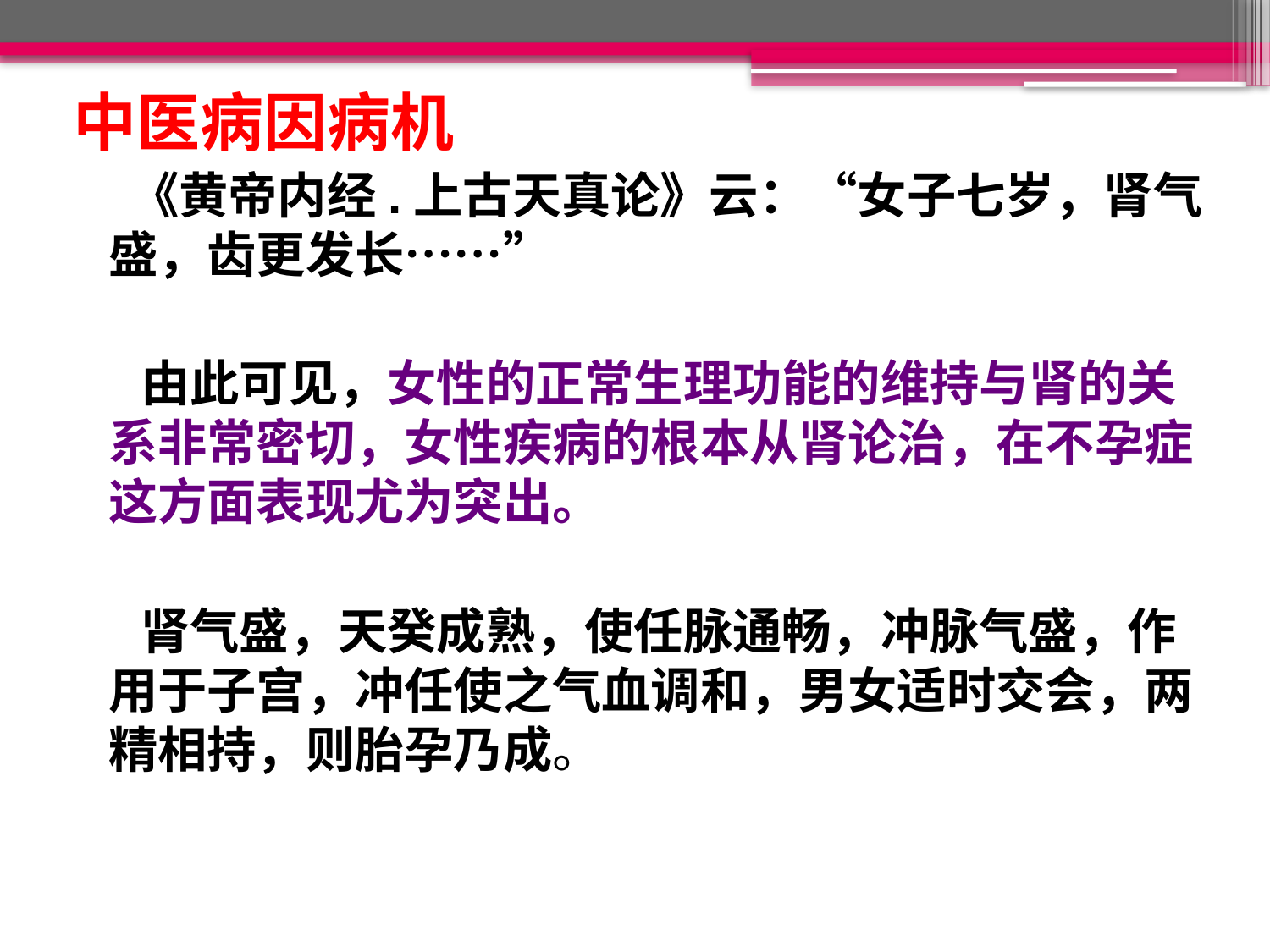

中医病因病机
    《黄帝内经.上古天真论》云：“女子七岁，肾气盛，齿更发长……”

     由此可见，女性的正常生理功能的维持与肾的关系非常密切，女性疾病的根本从肾论治，在不孕症这方面表现尤为突出。

     肾气盛，天癸成熟，使任脉通畅，冲脉气盛，作用于子宫，冲任使之气血调和，男女适时交会，两精相持，则胎孕乃成。